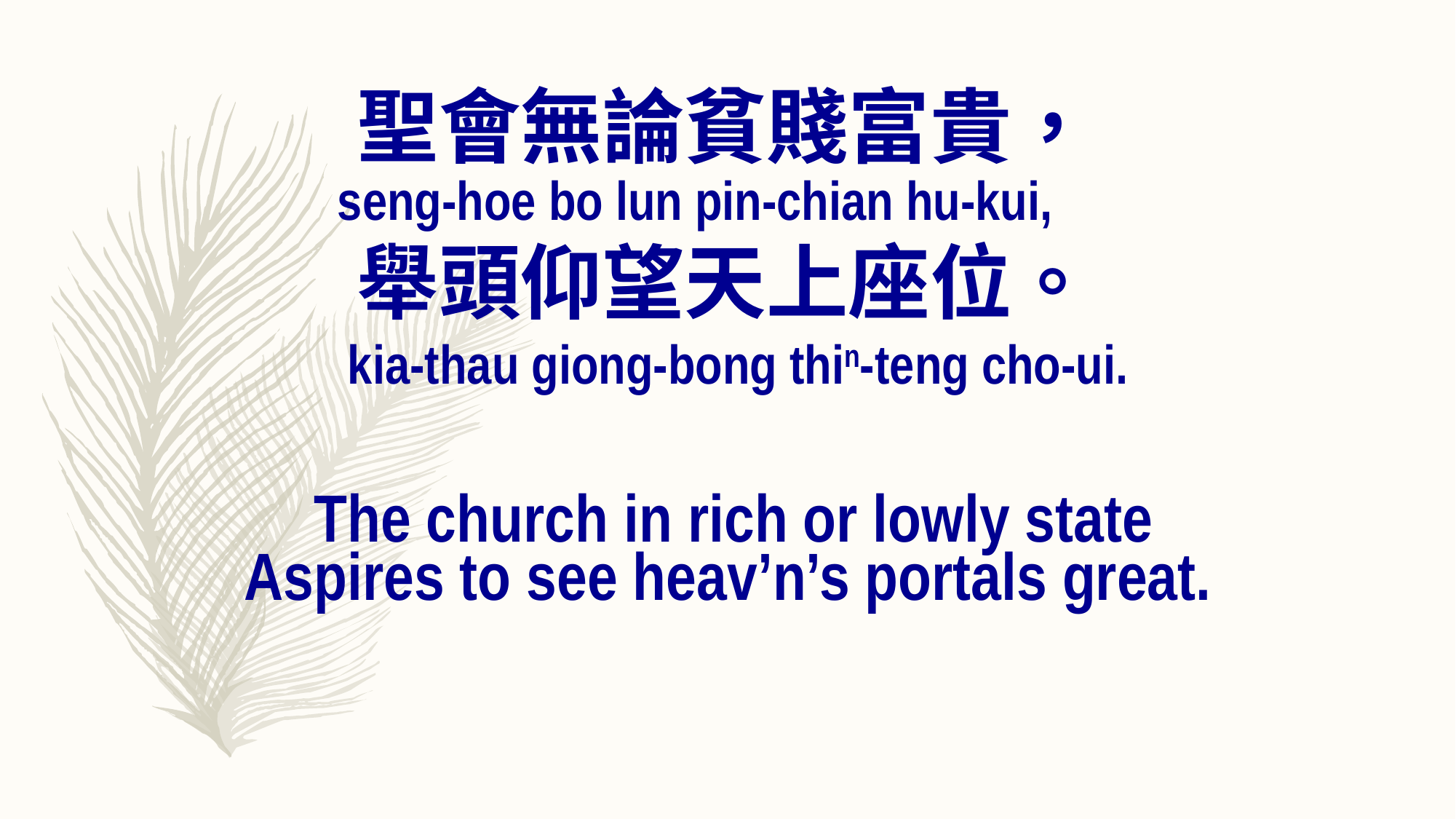

聖會無論貧賤富貴，
	   seng-hoe bo lun pin-chian hu-kui,
舉頭仰望天上座位。
  kia-thau giong-bong thin-teng cho-ui.
 The church in rich or lowly state
Aspires to see heav’n’s portals great.